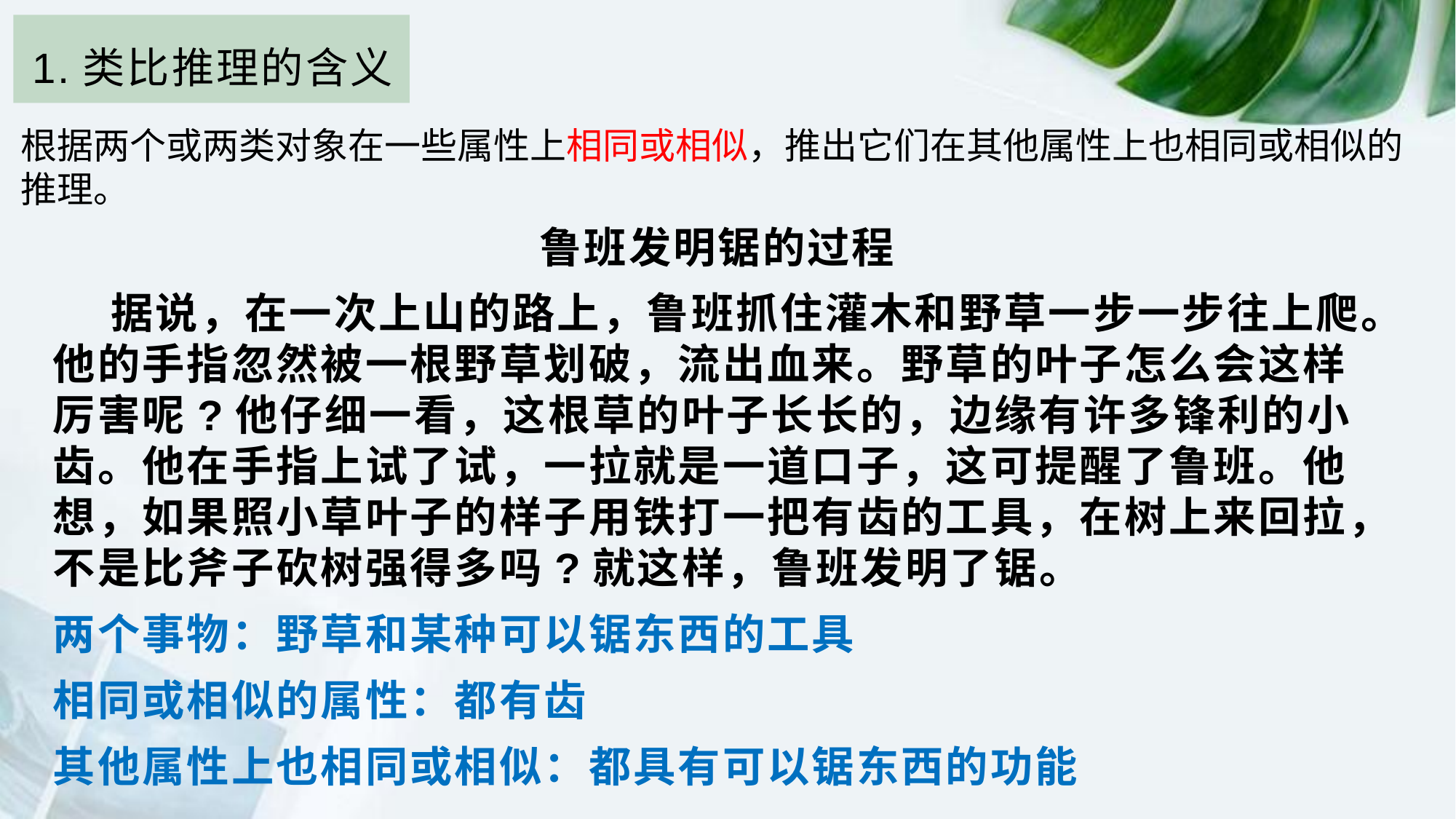

1.类比推理的含义
根据两个或两类对象在一些属性上相同或相似，推出它们在其他属性上也相同或相似的推理。
鲁班发明锯的过程
    据说，在一次上山的路上，鲁班抓住灌木和野草一步一步往上爬。他的手指忽然被一根野草划破，流出血来。野草的叶子怎么会这样厉害呢?他仔细一看，这根草的叶子长长的，边缘有许多锋利的小齿。他在手指上试了试，一拉就是一道口子，这可提醒了鲁班。他想，如果照小草叶子的样子用铁打一把有齿的工具，在树上来回拉，不是比斧子砍树强得多吗?就这样，鲁班发明了锯。
两个事物：野草和某种可以锯东西的工具
相同或相似的属性：都有齿
其他属性上也相同或相似：都具有可以锯东西的功能